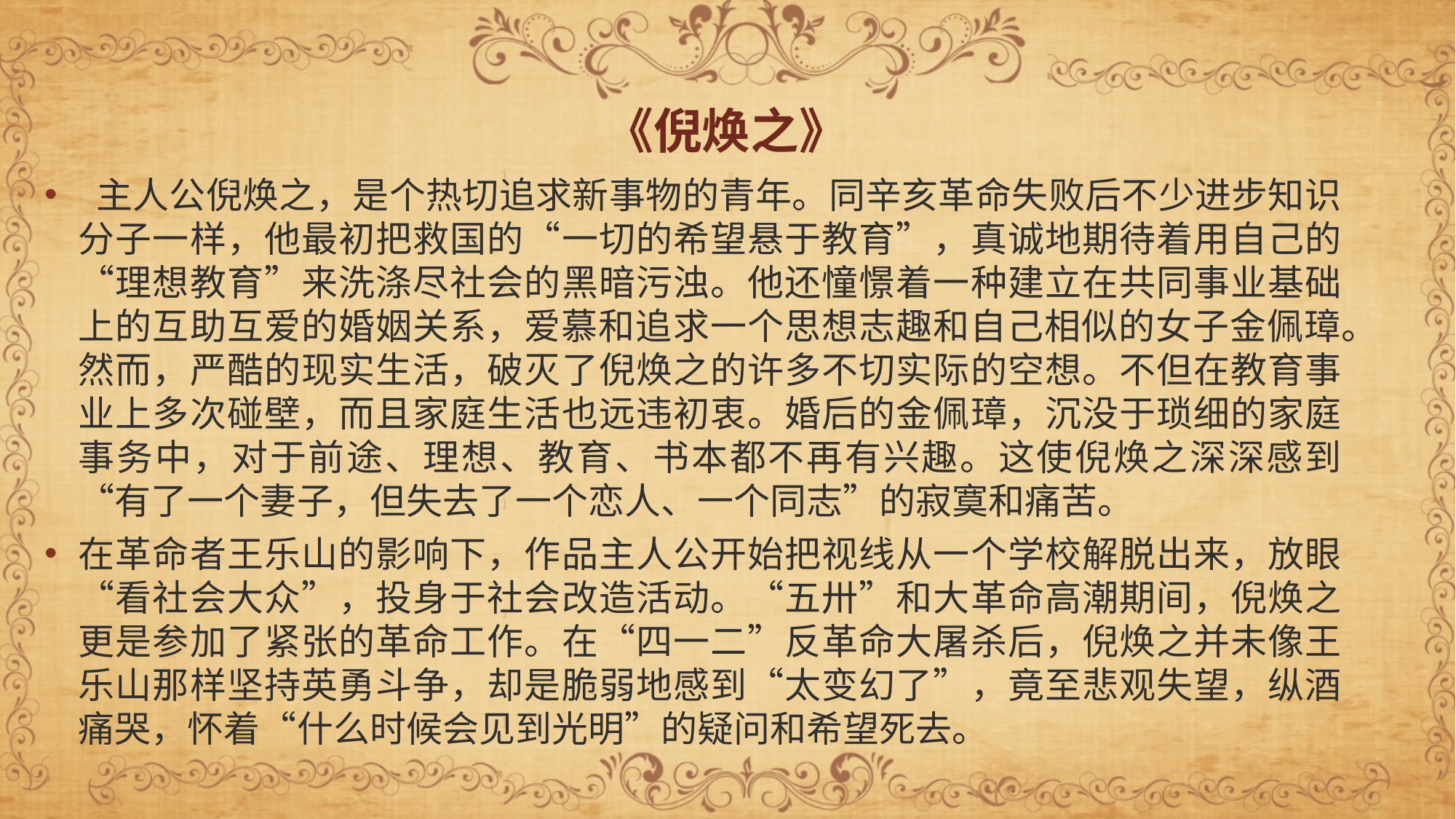

# 《倪焕之》
 主人公倪焕之，是个热切追求新事物的青年。同辛亥革命失败后不少进步知识分子一样，他最初把救国的“一切的希望悬于教育”，真诚地期待着用自己的“理想教育”来洗涤尽社会的黑暗污浊。他还憧憬着一种建立在共同事业基础上的互助互爱的婚姻关系，爱慕和追求一个思想志趣和自己相似的女子金佩璋。然而，严酷的现实生活，破灭了倪焕之的许多不切实际的空想。不但在教育事业上多次碰壁，而且家庭生活也远违初衷。婚后的金佩璋，沉没于琐细的家庭事务中，对于前途、理想、教育、书本都不再有兴趣。这使倪焕之深深感到“有了一个妻子，但失去了一个恋人、一个同志”的寂寞和痛苦。
在革命者王乐山的影响下，作品主人公开始把视线从一个学校解脱出来，放眼“看社会大众”，投身于社会改造活动。“五卅”和大革命高潮期间，倪焕之更是参加了紧张的革命工作。在“四一二”反革命大屠杀后，倪焕之并未像王乐山那样坚持英勇斗争，却是脆弱地感到“太变幻了”，竟至悲观失望，纵酒痛哭，怀着“什么时候会见到光明”的疑问和希望死去。